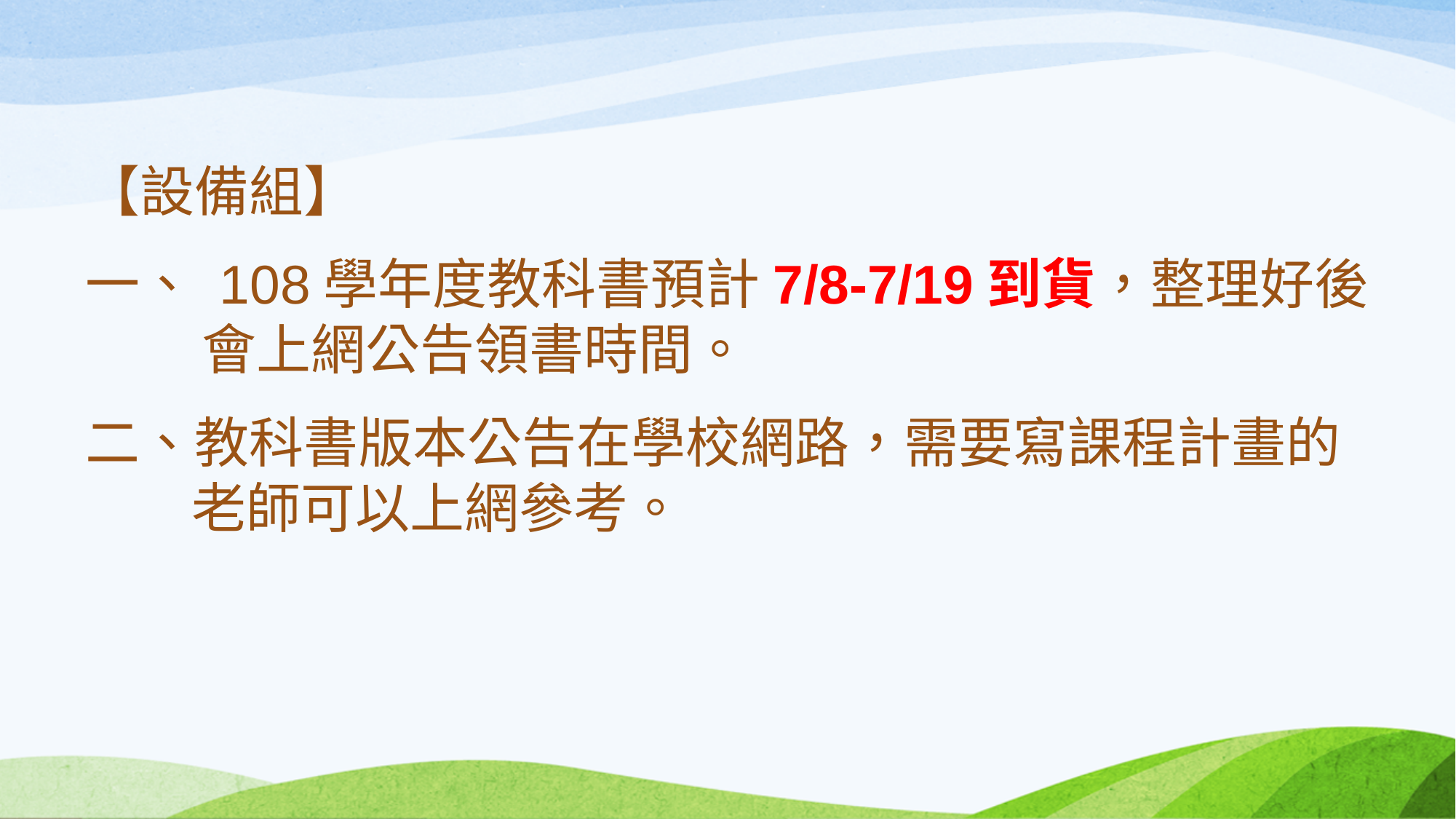

【設備組】
一、 108學年度教科書預計7/8-7/19到貨，整理好後會上網公告領書時間。
二、教科書版本公告在學校網路，需要寫課程計畫的老師可以上網參考。